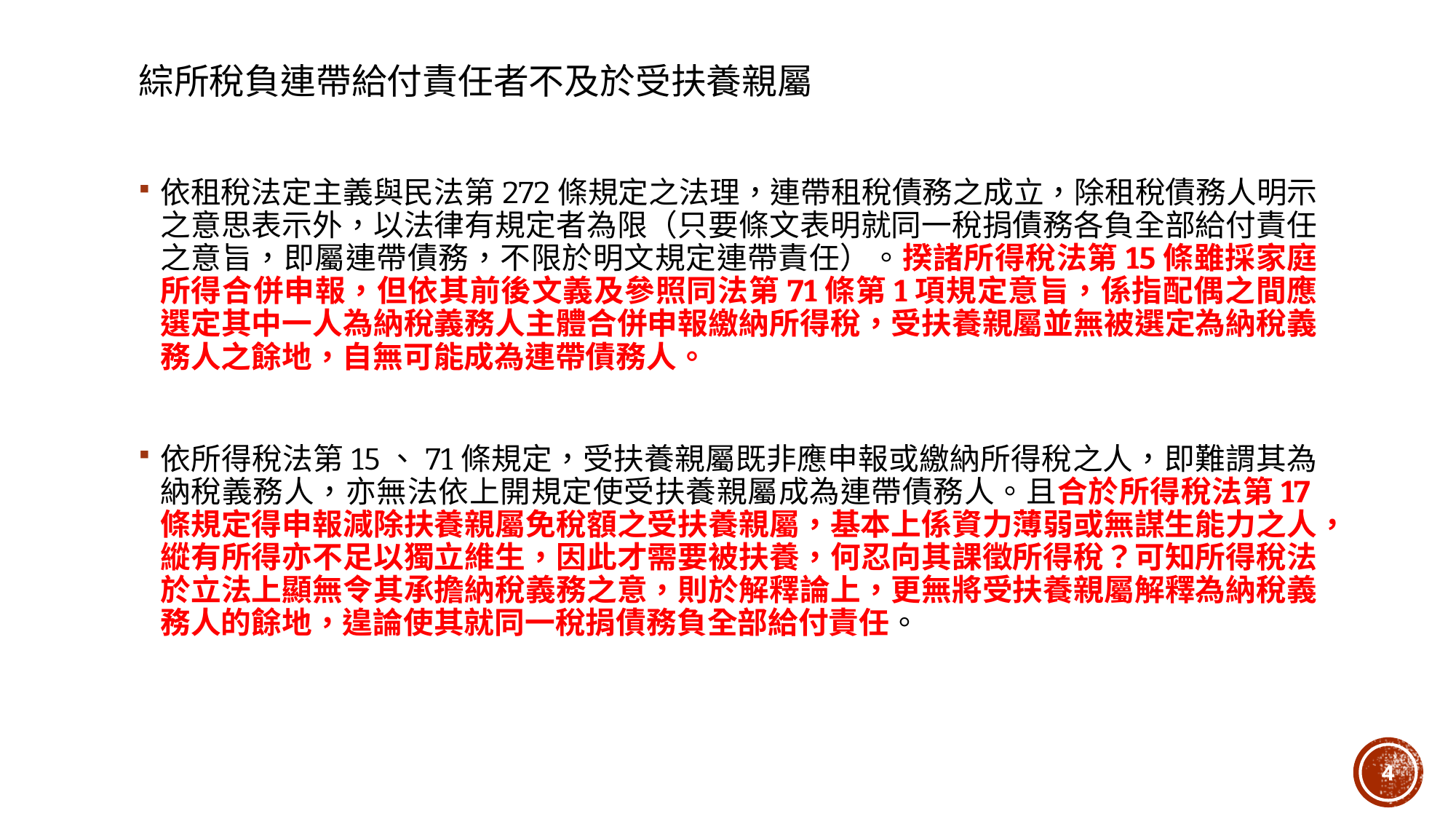

# 綜所稅負連帶給付責任者不及於受扶養親屬
依租稅法定主義與民法第272條規定之法理，連帶租稅債務之成立，除租稅債務人明示之意思表示外，以法律有規定者為限（只要條文表明就同一稅捐債務各負全部給付責任之意旨，即屬連帶債務，不限於明文規定連帶責任）。揆諸所得稅法第15條雖採家庭所得合併申報，但依其前後文義及參照同法第71條第1項規定意旨，係指配偶之間應選定其中一人為納稅義務人主體合併申報繳納所得稅，受扶養親屬並無被選定為納稅義務人之餘地，自無可能成為連帶債務人。

依所得稅法第15、71條規定，受扶養親屬既非應申報或繳納所得稅之人，即難謂其為納稅義務人，亦無法依上開規定使受扶養親屬成為連帶債務人。且合於所得稅法第17條規定得申報減除扶養親屬免稅額之受扶養親屬，基本上係資力薄弱或無謀生能力之人，縱有所得亦不足以獨立維生，因此才需要被扶養，何忍向其課徵所得稅？可知所得稅法於立法上顯無令其承擔納稅義務之意，則於解釋論上，更無將受扶養親屬解釋為納稅義務人的餘地，遑論使其就同一稅捐債務負全部給付責任。
4